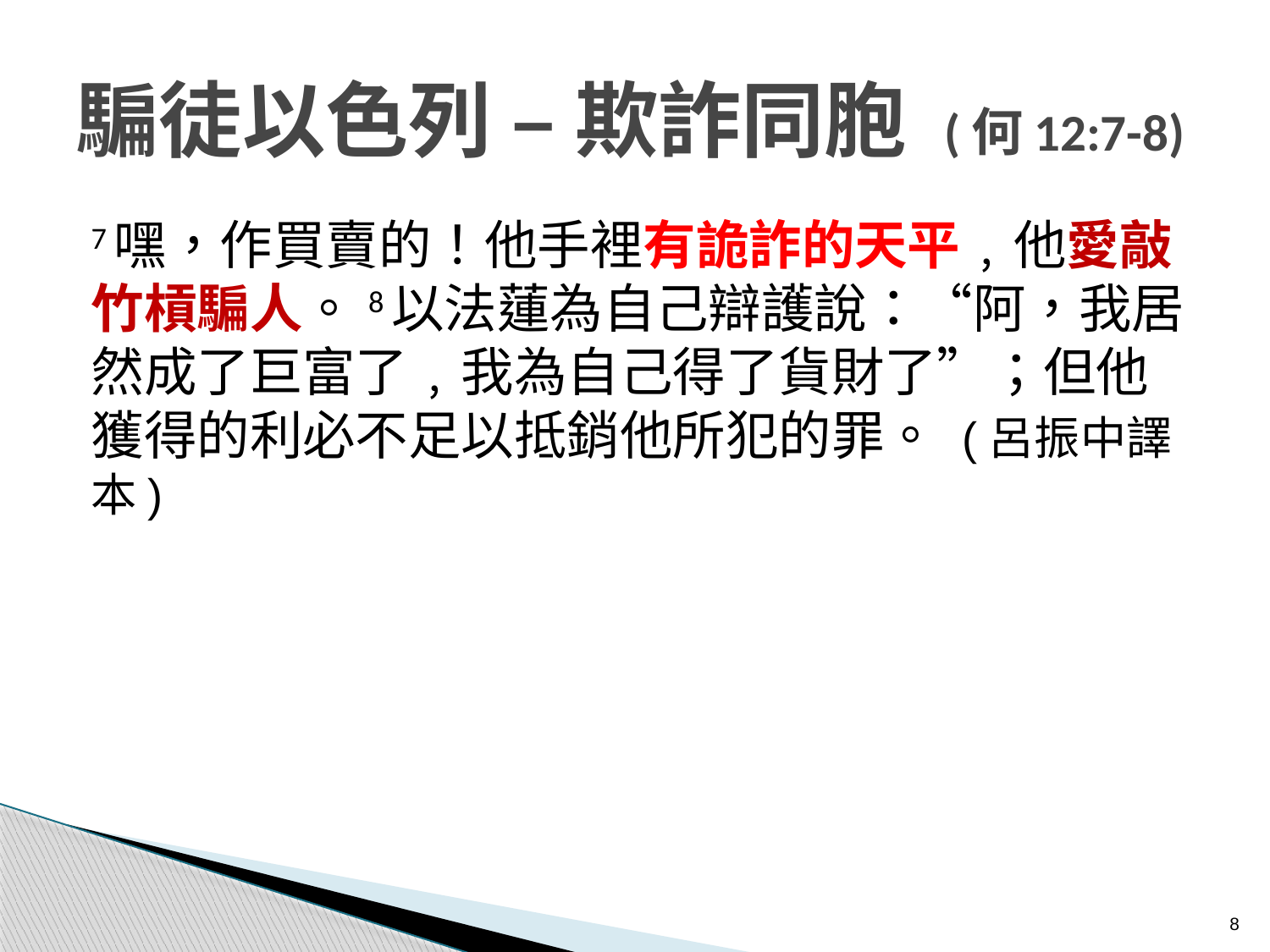

# 騙徒以色列 – 欺詐同胞 (何12:7-8)
7嘿，作買賣的！他手裡有詭詐的天平﹐他愛敲竹槓騙人。8以法蓮為自己辯護說：“阿，我居然成了巨富了﹐我為自己得了貨財了”；但他獲得的利必不足以抵銷他所犯的罪。 (呂振中譯本)
8